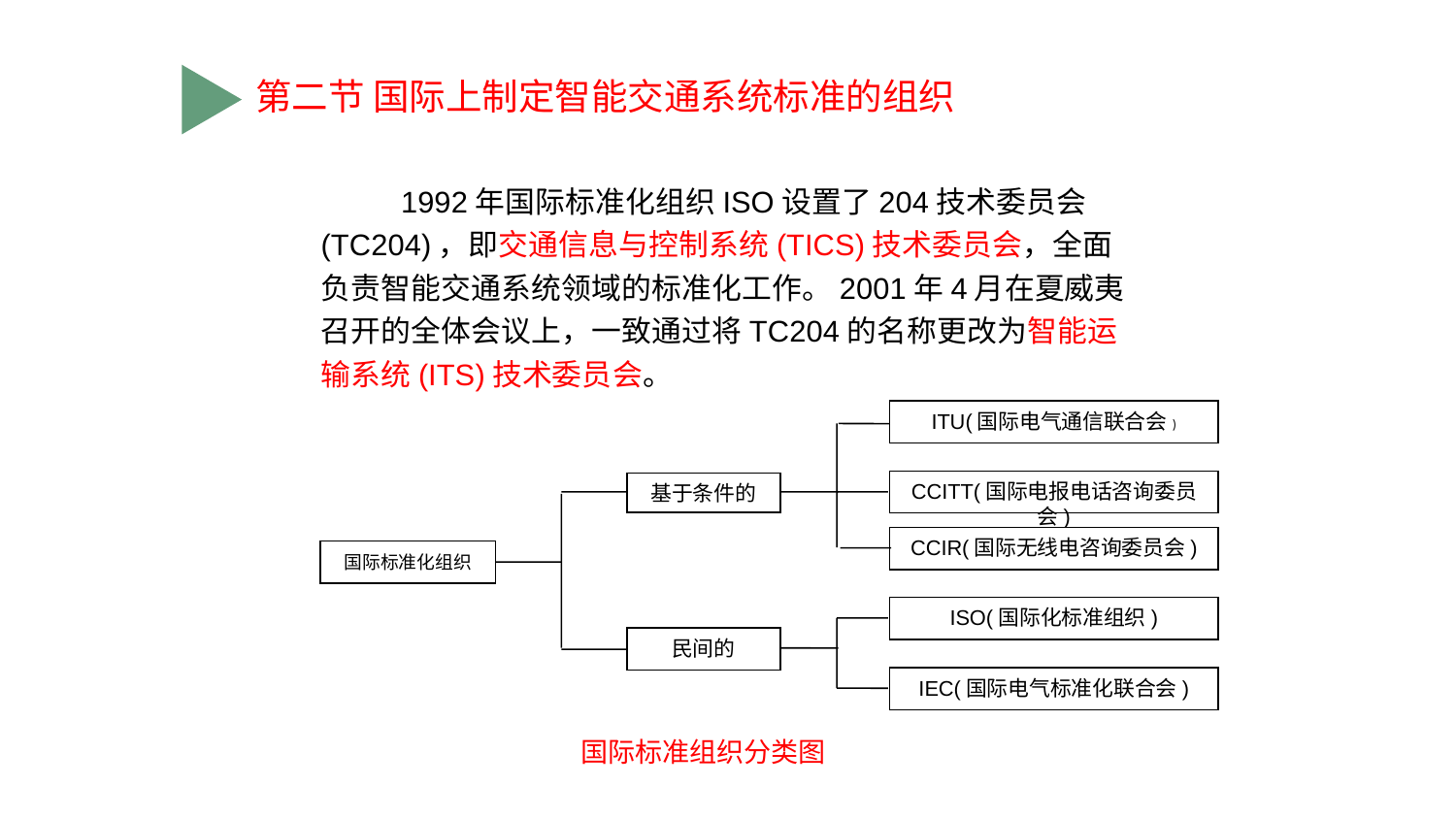

第二节 国际上制定智能交通系统标准的组织

# 1992年国际标准化组织ISO设置了204技术委员会(TC204)，即交通信息与控制系统(TICS)技术委员会，全面负责智能交通系统领域的标准化工作。2001年4月在夏威夷召开的全体会议上，一致通过将TC204的名称更改为智能运输系统(ITS)技术委员会。
ITU(国际电气通信联合会)

CCITT(国际电报电话咨询委员会)
基于条件的

CCIR(国际无线电咨询委员会)

国际标准化组织

ISO(国际化标准组织)

民间的

IEC(国际电气标准化联合会)

国际标准组织分类图